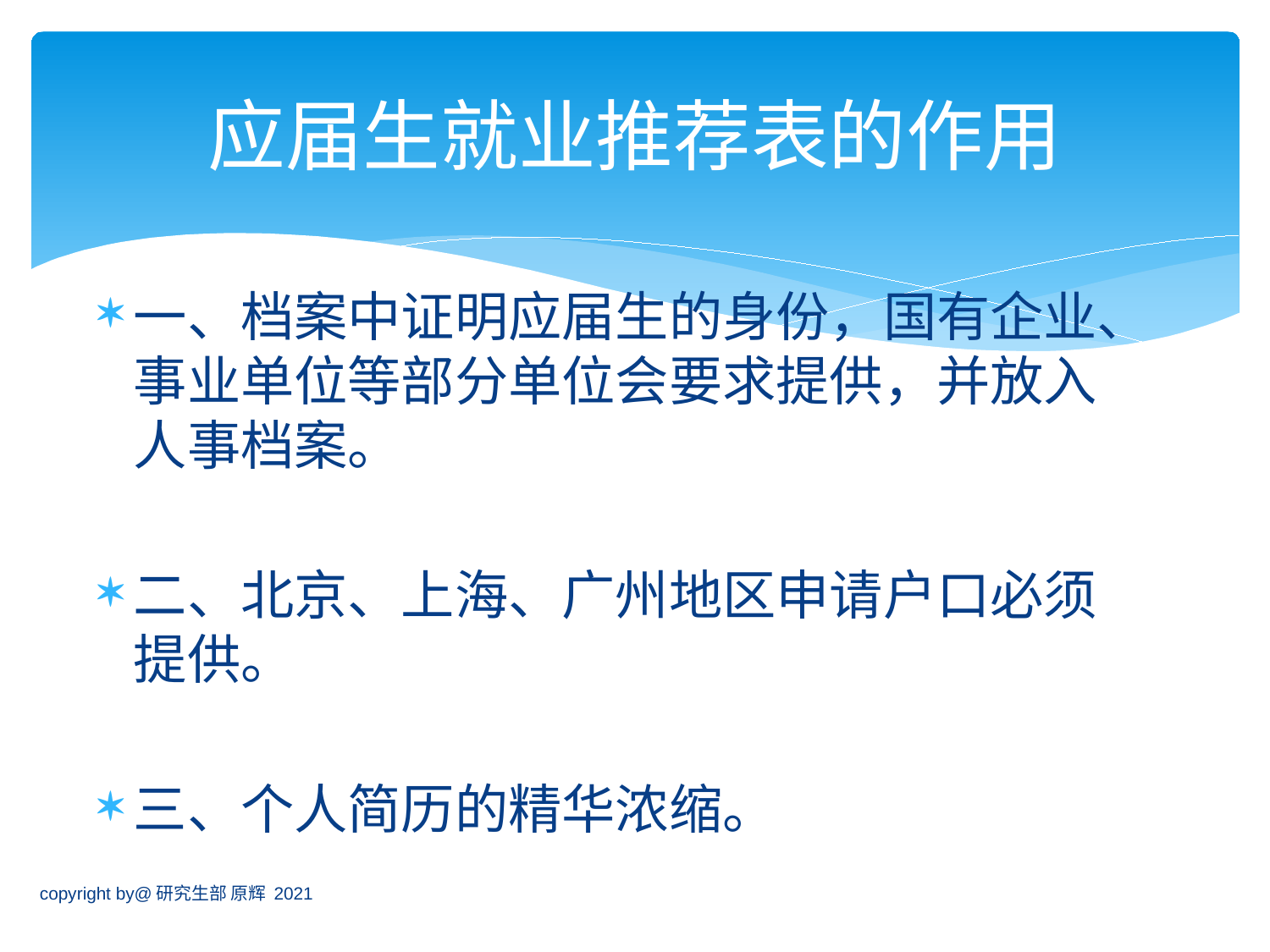

# 应届生就业推荐表的作用
一、档案中证明应届生的身份，国有企业、事业单位等部分单位会要求提供，并放入人事档案。

二、北京、上海、广州地区申请户口必须提供。

三、个人简历的精华浓缩。
copyright by@研究生部 原辉 2021